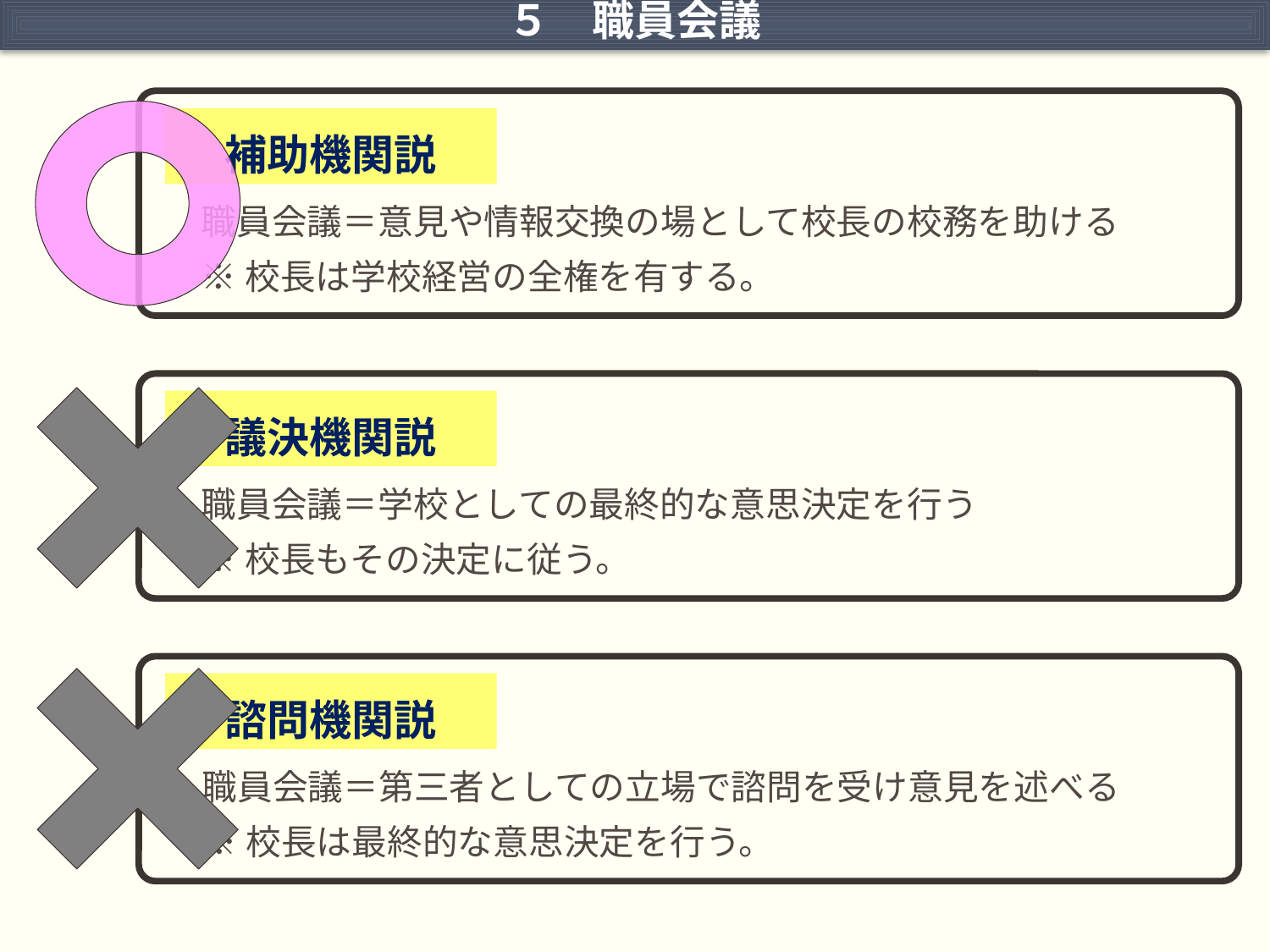

５　職員会議

補助機関説
職員会議＝意見や情報交換の場として校長の校務を助ける
※校長は学校経営の全権を有する。

議決機関説
職員会議＝学校としての最終的な意思決定を行う
※校長もその決定に従う。

諮問機関説
職員会議＝第三者としての立場で諮問を受け意見を述べる
※校長は最終的な意思決定を行う。